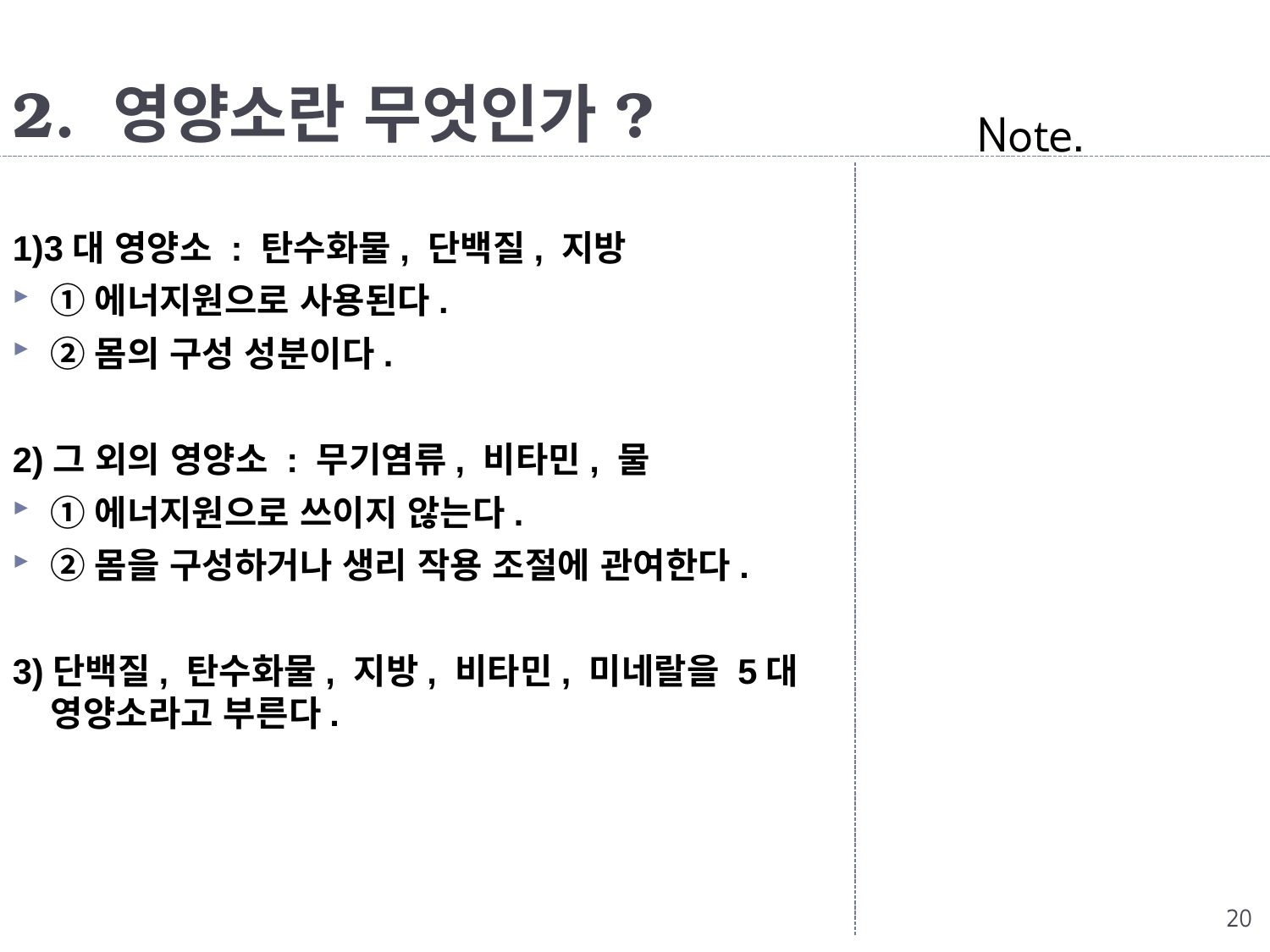

# 2. 영양소란 무엇인가?
Note.

1)3대 영양소 : 탄수화물, 단백질, 지방
①에너지원으로 사용된다.
②몸의 구성 성분이다.

2)그 외의 영양소 : 무기염류, 비타민, 물
①에너지원으로 쓰이지 않는다.
②몸을 구성하거나 생리 작용 조절에 관여한다.

3)단백질, 탄수화물, 지방, 비타민, 미네랄을 5대 영양소라고 부른다.
20